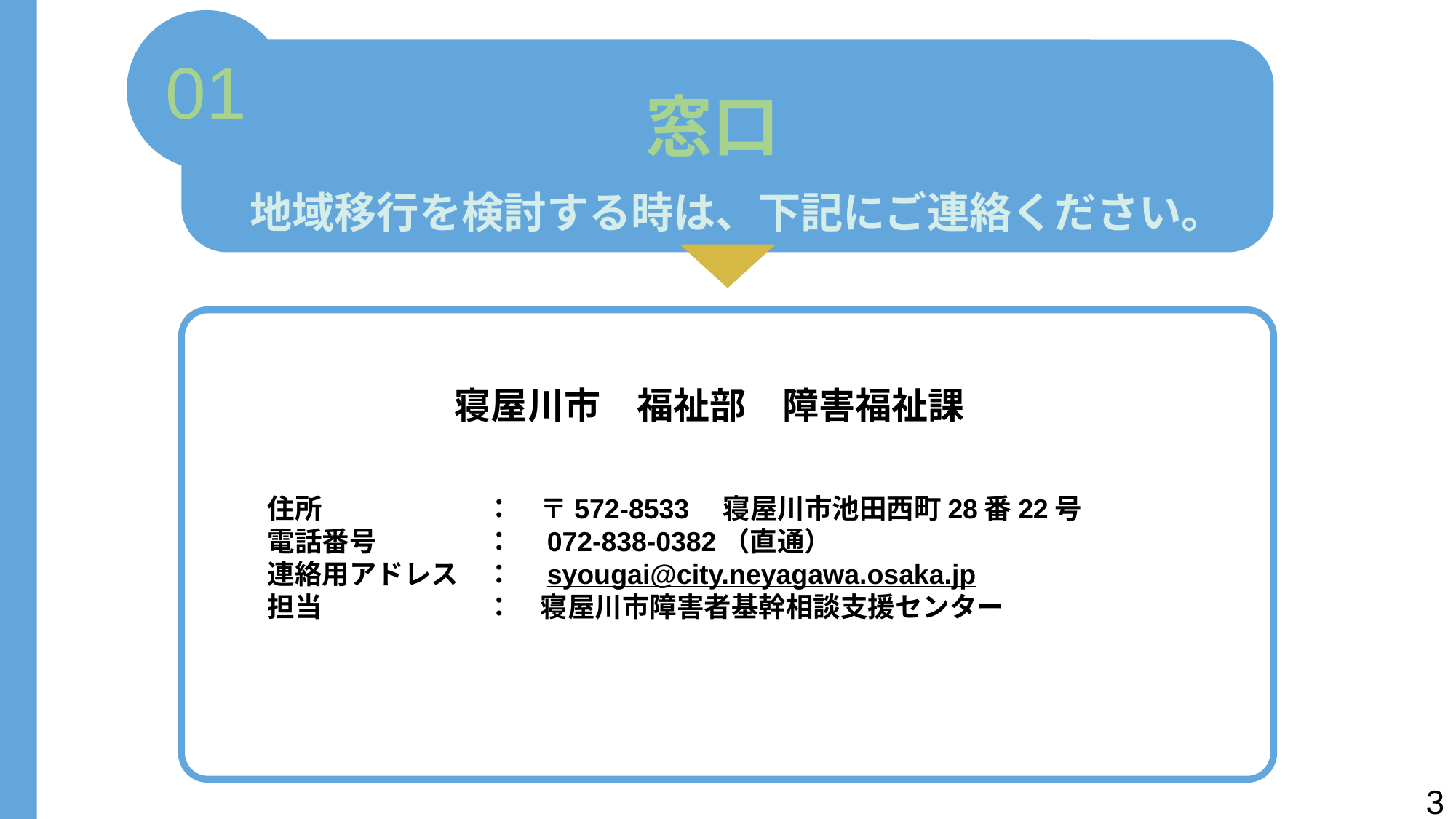

01

窓口
地域移行を検討する時は、下記にご連絡ください。

寝屋川市　福祉部　障害福祉課

　　
　　住所　　　　　　：　〒572-8533　寝屋川市池田西町28番22号
　　電話番号　　　　：　072-838-0382（直通）
　　連絡用アドレス　：　syougai@city.neyagawa.osaka.jp
　　担当　　　　　　：　寝屋川市障害者基幹相談支援センター